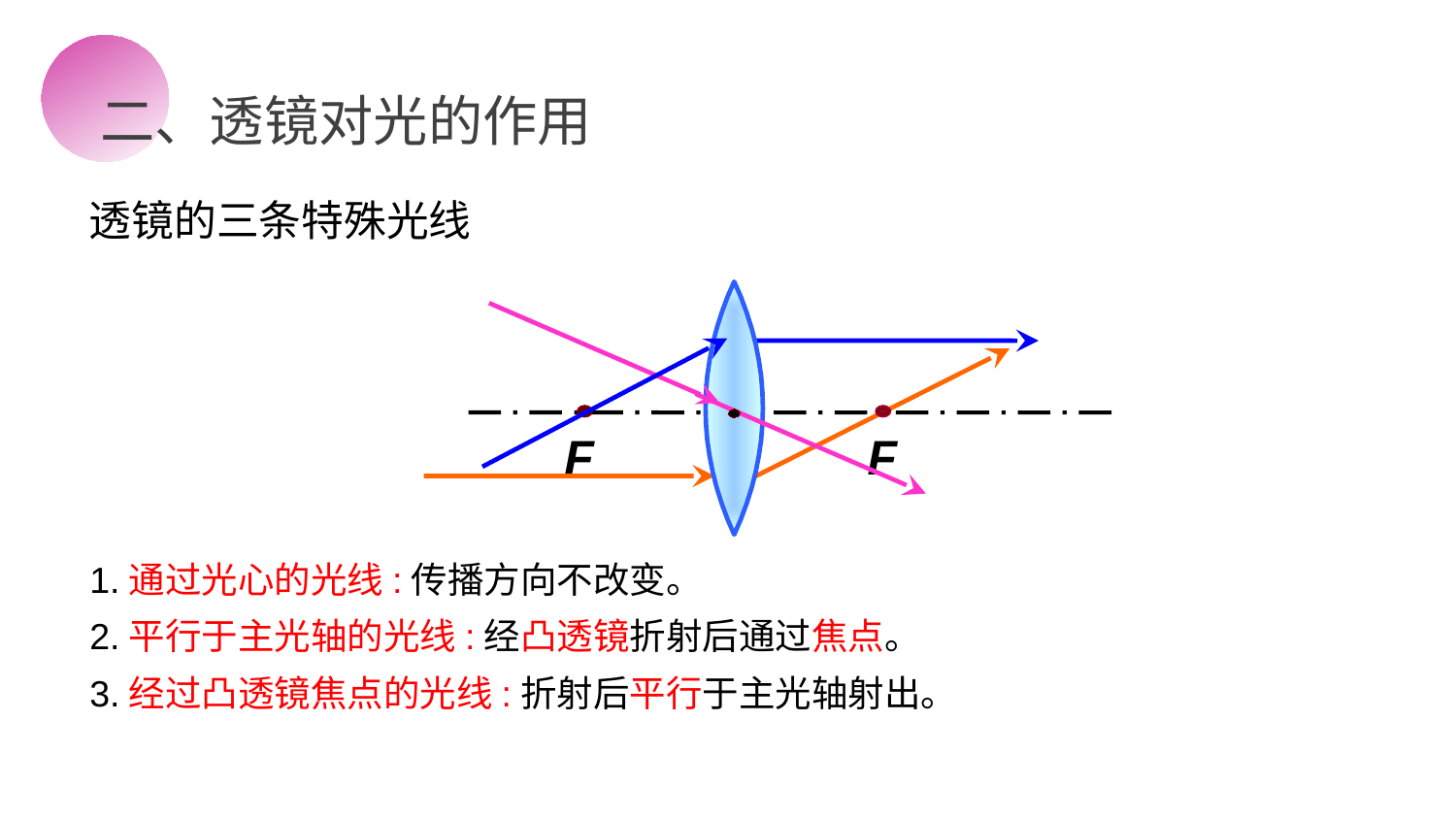

二、透镜对光的作用
透镜的三条特殊光线

F
F

1.通过光心的光线:传播方向不改变。
2.平行于主光轴的光线:经凸透镜折射后通过焦点。
3.经过凸透镜焦点的光线:折射后平行于主光轴射出。